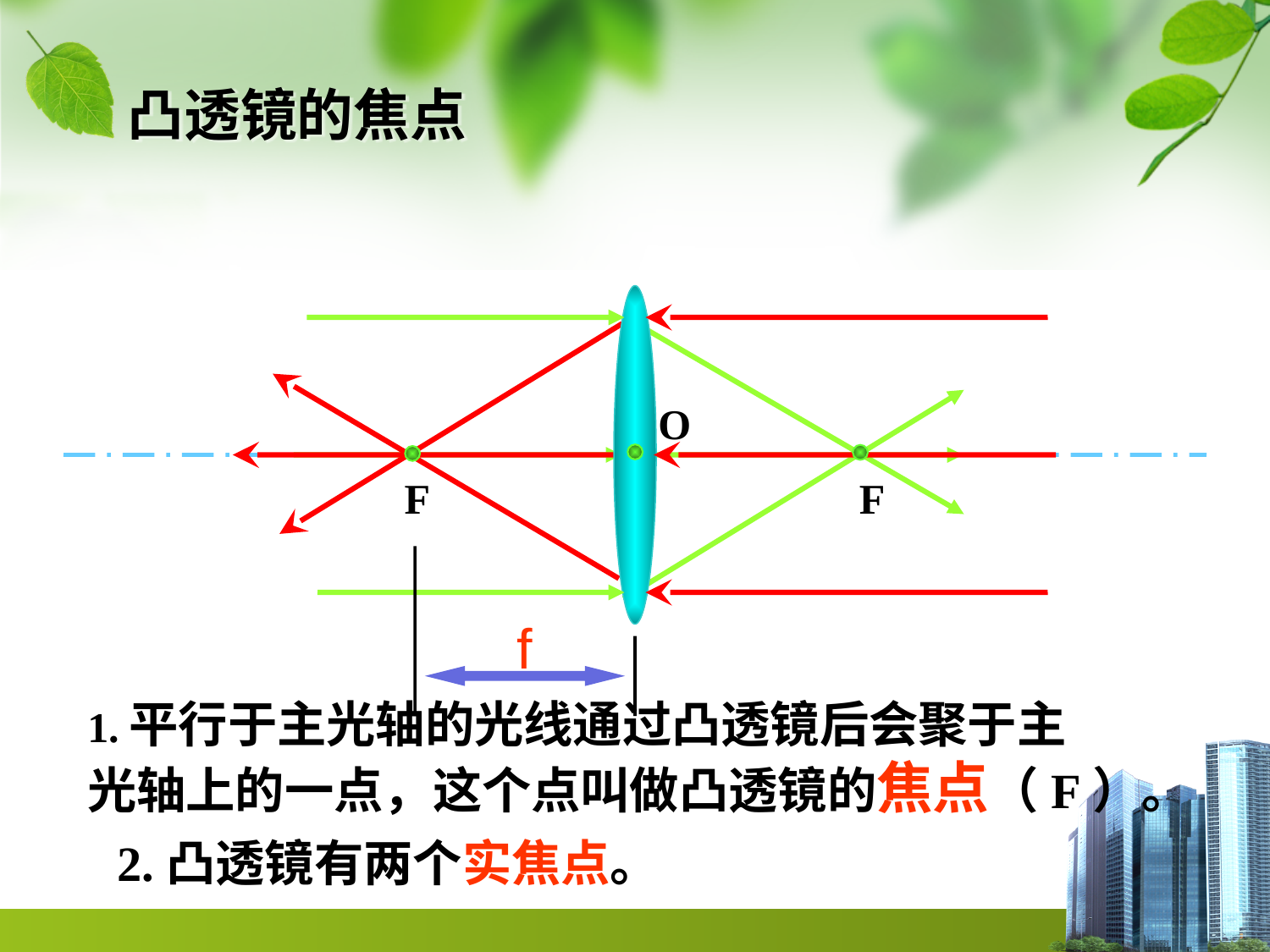

凸透镜的焦点

O

F
F

f

1.平行于主光轴的光线通过凸透镜后会聚于主
光轴上的一点，这个点叫做凸透镜的焦点（F）。

2.凸透镜有两个实焦点。